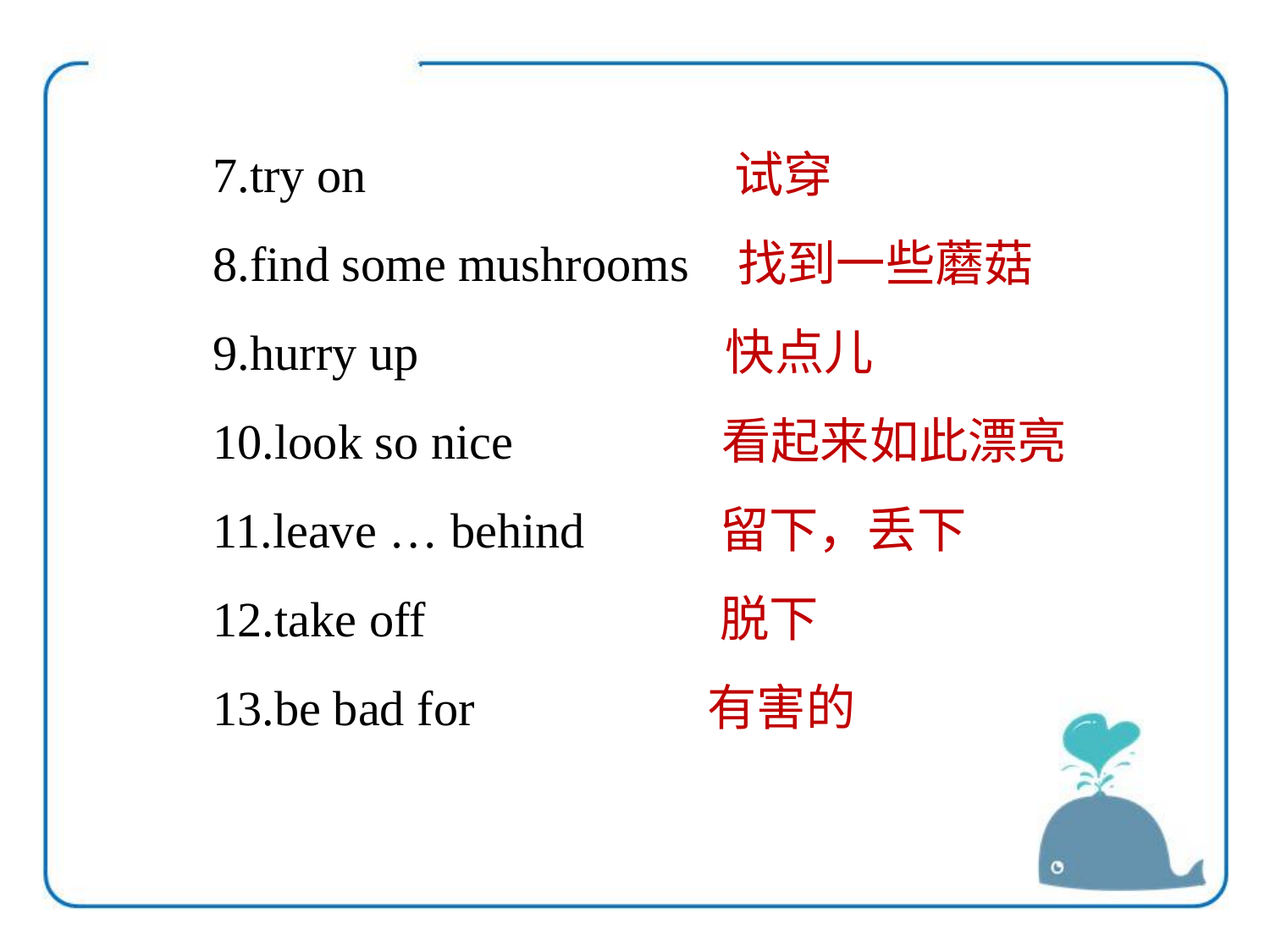

7.try on                             试穿
8.find some mushrooms   找到一些蘑菇
9.hurry up                        快点儿
10.look so nice                看起来如此漂亮
11.leave … behind          留下，丢下
12.take off                       脱下
13.be bad for                  有害的